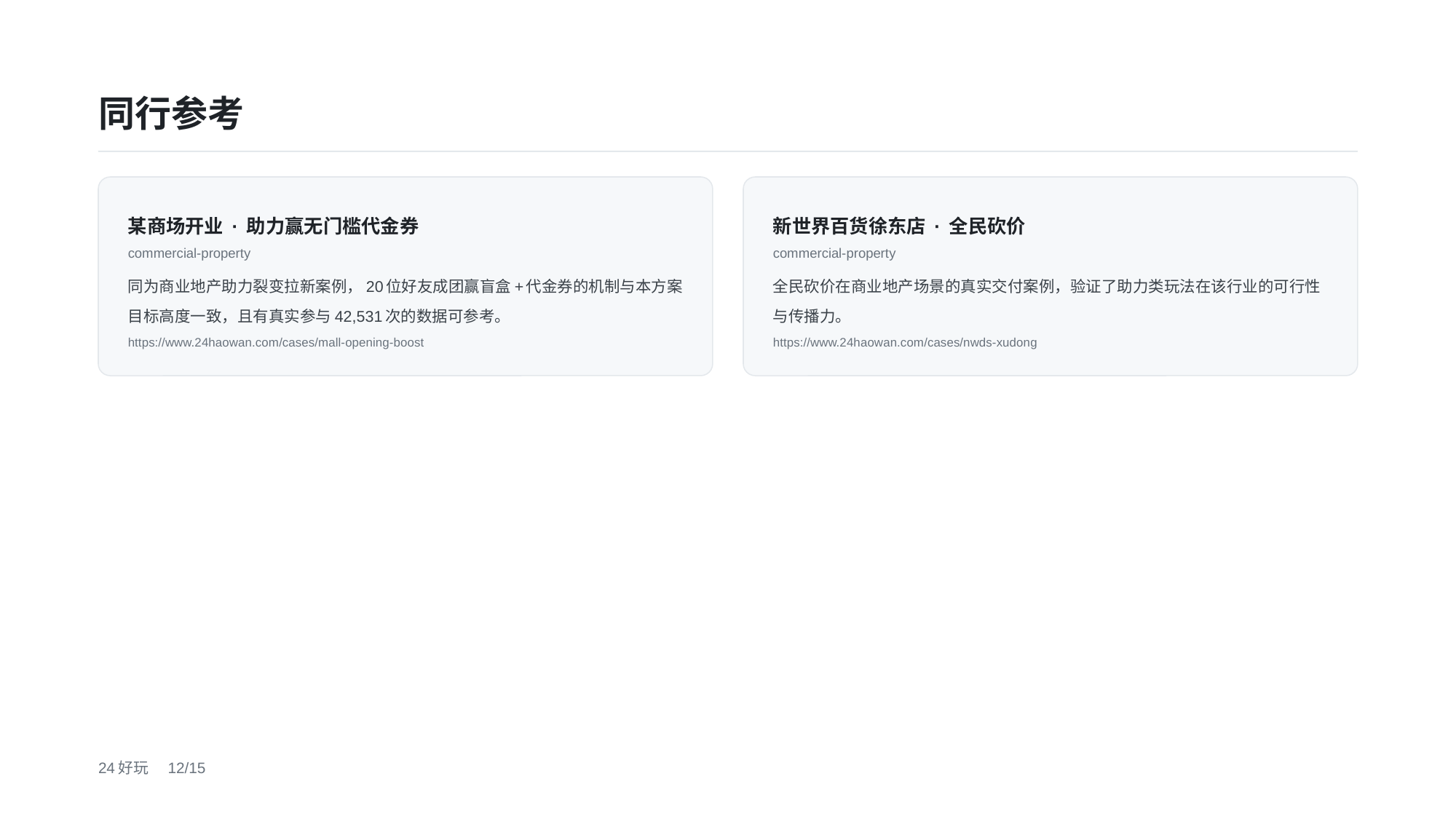

同行参考

某商场开业 · 助力赢无门槛代金券
commercial-property
同为商业地产助力裂变拉新案例，20位好友成团赢盲盒+代金券的机制与本方案目标高度一致，且有真实参与42,531次的数据可参考。
https://www.24haowan.com/cases/mall-opening-boost
新世界百货徐东店 · 全民砍价
commercial-property
全民砍价在商业地产场景的真实交付案例，验证了助力类玩法在该行业的可行性与传播力。
https://www.24haowan.com/cases/nwds-xudong
24好玩　12/15